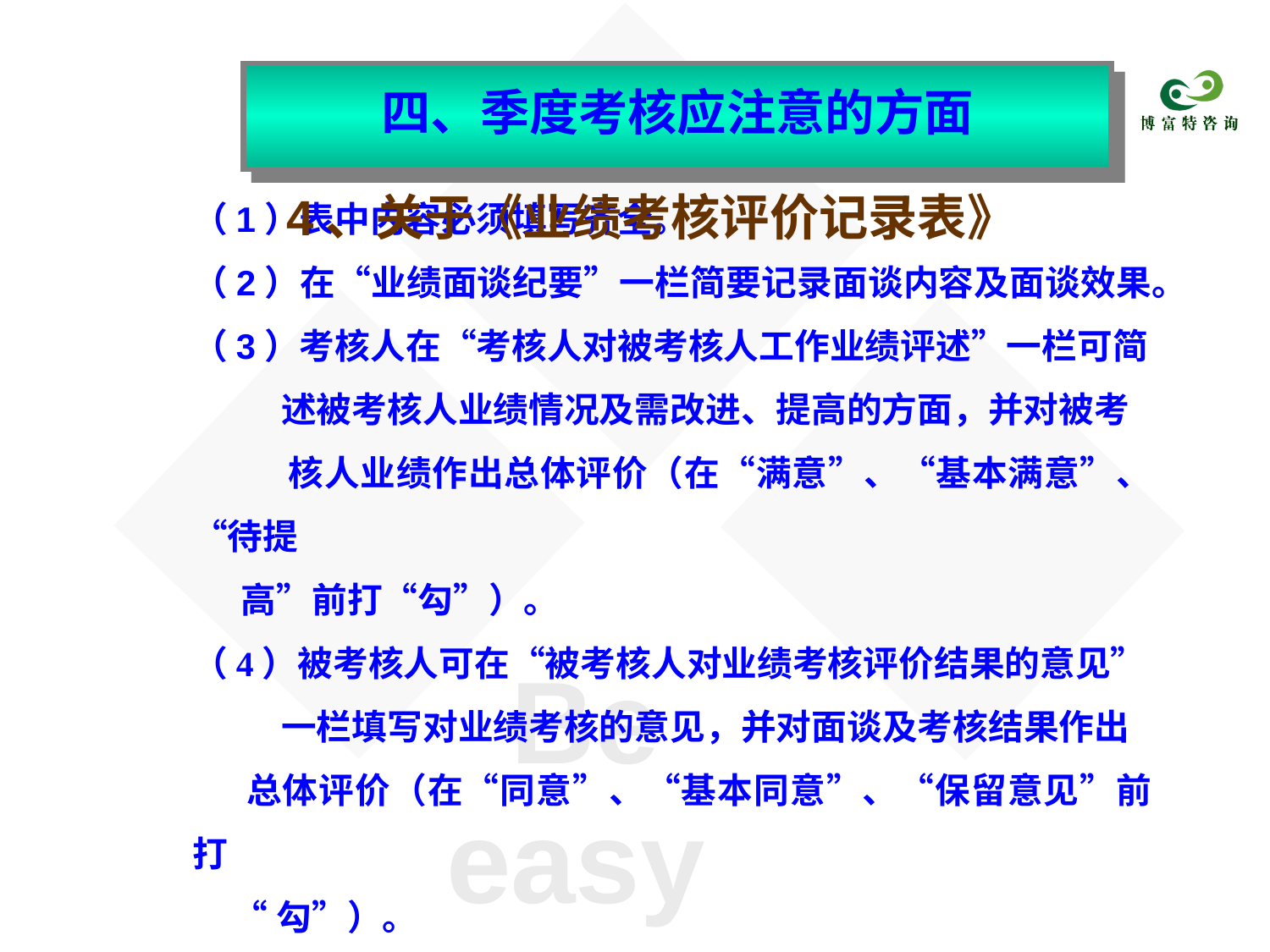

四、季度考核应注意的方面
4、关于《业绩考核评价记录表》
（1）表中内容必须填写齐全。
（2）在“业绩面谈纪要”一栏简要记录面谈内容及面谈效果。
（3）考核人在“考核人对被考核人工作业绩评述”一栏可简
          述被考核人业绩情况及需改进、提高的方面，并对被考
          核人业绩作出总体评价（在“满意”、“基本满意”、“待提
     高”前打“勾”）。
（4）被考核人可在“被考核人对业绩考核评价结果的意见”
          一栏填写对业绩考核的意见，并对面谈及考核结果作出
     总体评价（在“同意”、“基本同意”、“保留意见”前打
     “勾”）。